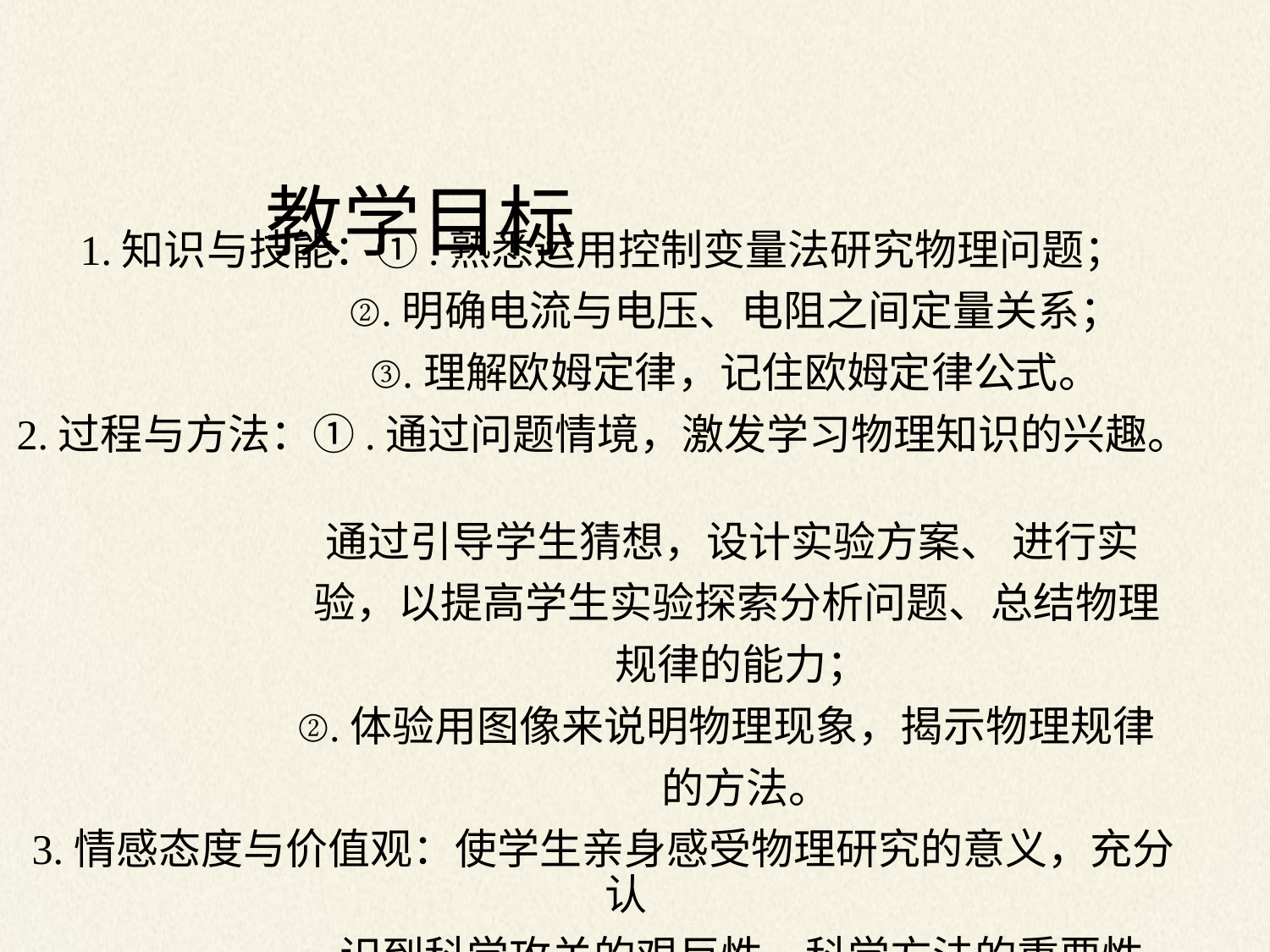

教学目标
1.知识与技能：①.熟悉运用控制变量法研究物理问题；
                         ②.明确电流与电压、电阻之间定量关系；
                         ③.理解欧姆定律，记住欧姆定律公式。
2.过程与方法：①.通过问题情境，激发学习物理知识的兴趣。
                            通过引导学生猜想，设计实验方案、 进行实
                            验，以提高学生实验探索分析问题、总结物理
                            规律的能力；
                         ②.体验用图像来说明物理现象，揭示物理规律
                             的方法。
3.情感态度与价值观：使学生亲身感受物理研究的意义，充分认
                             识到科学攻关的艰巨性、科学方法的重要性
                             ，科学精神的可贵性。